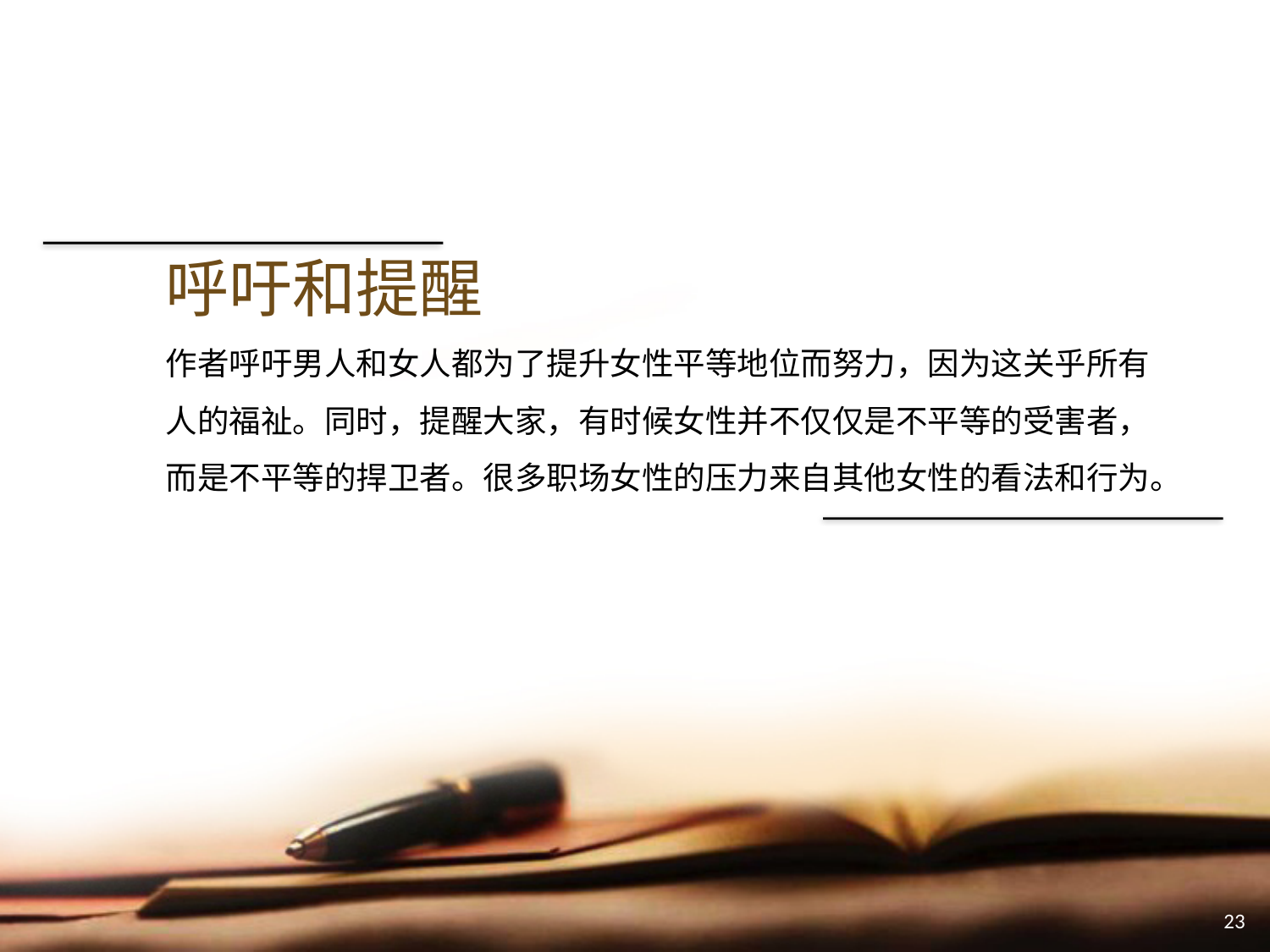

# 呼吁和提醒

作者呼吁男人和女人都为了提升女性平等地位而努力，因为这关乎所有人的福祉。同时，提醒大家，有时候女性并不仅仅是不平等的受害者，而是不平等的捍卫者。很多职场女性的压力来自其他女性的看法和行为。